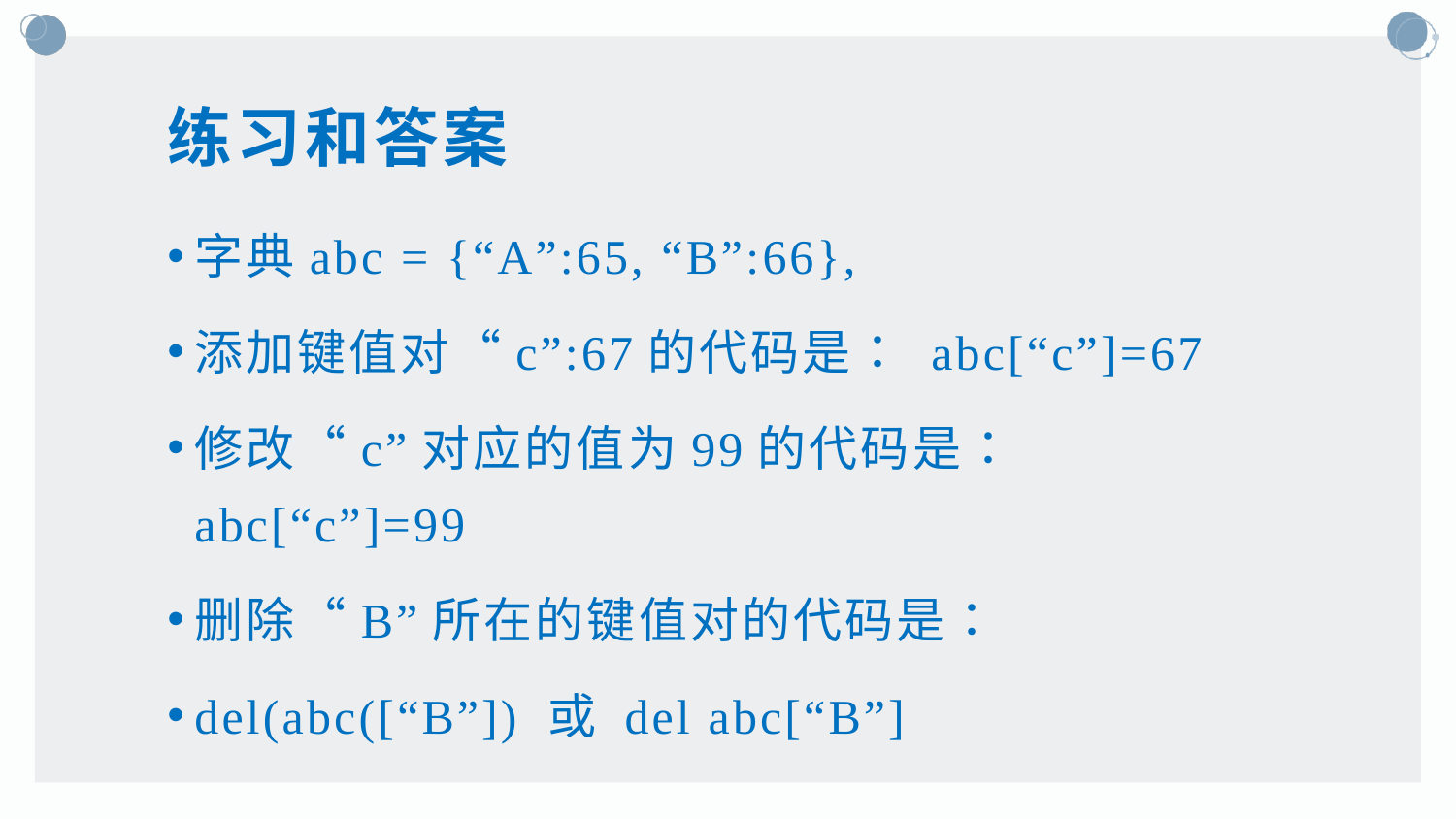

# 练习和答案
字典abc = {“A”:65, “B”:66},
添加键值对“c”:67的代码是： abc[“c”]=67
修改“c”对应的值为99的代码是：abc[“c”]=99
删除“B”所在的键值对的代码是：
del(abc([“B”]) 或 del abc[“B”]